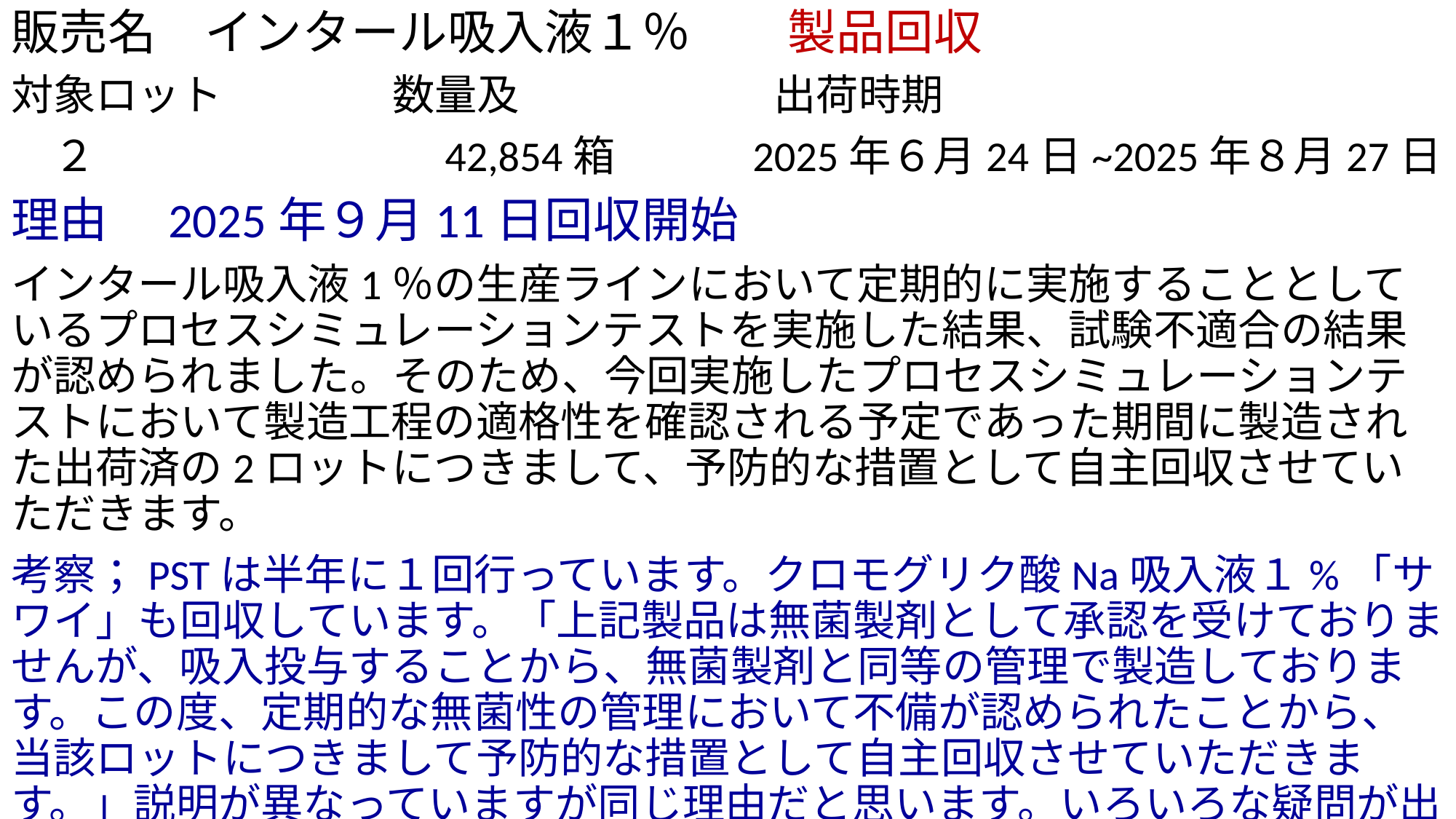

# 販売名　インタール吸入液１％　　製品回収
対象ロット　　　　数量及　　　　　　出荷時期
　２　　　　　　　　42,854箱　　　2025年６月24日~2025年８月27日
理由　2025年９月11日回収開始
インタール吸入液1％の生産ラインにおいて定期的に実施することとしているプロセスシミュレーションテストを実施した結果、試験不適合の結果が認められました。そのため、今回実施したプロセスシミュレーションテストにおいて製造工程の適格性を確認される予定であった期間に製造された出荷済の2ロットにつきまして、予防的な措置として自主回収させていただきます。
考察；PSTは半年に１回行っています。クロモグリク酸Na吸入液１%「サワイ」も回収しています。「上記製品は無菌製剤として承認を受けておりませんが、吸入投与することから、無菌製剤と同等の管理で製造しております。この度、定期的な無菌性の管理において不備が認められたことから、当該ロットにつきまして予防的な措置として自主回収させていただきます。」説明が異なっていますが同じ理由だと思います。いろいろな疑問が出てくる回収です。
」